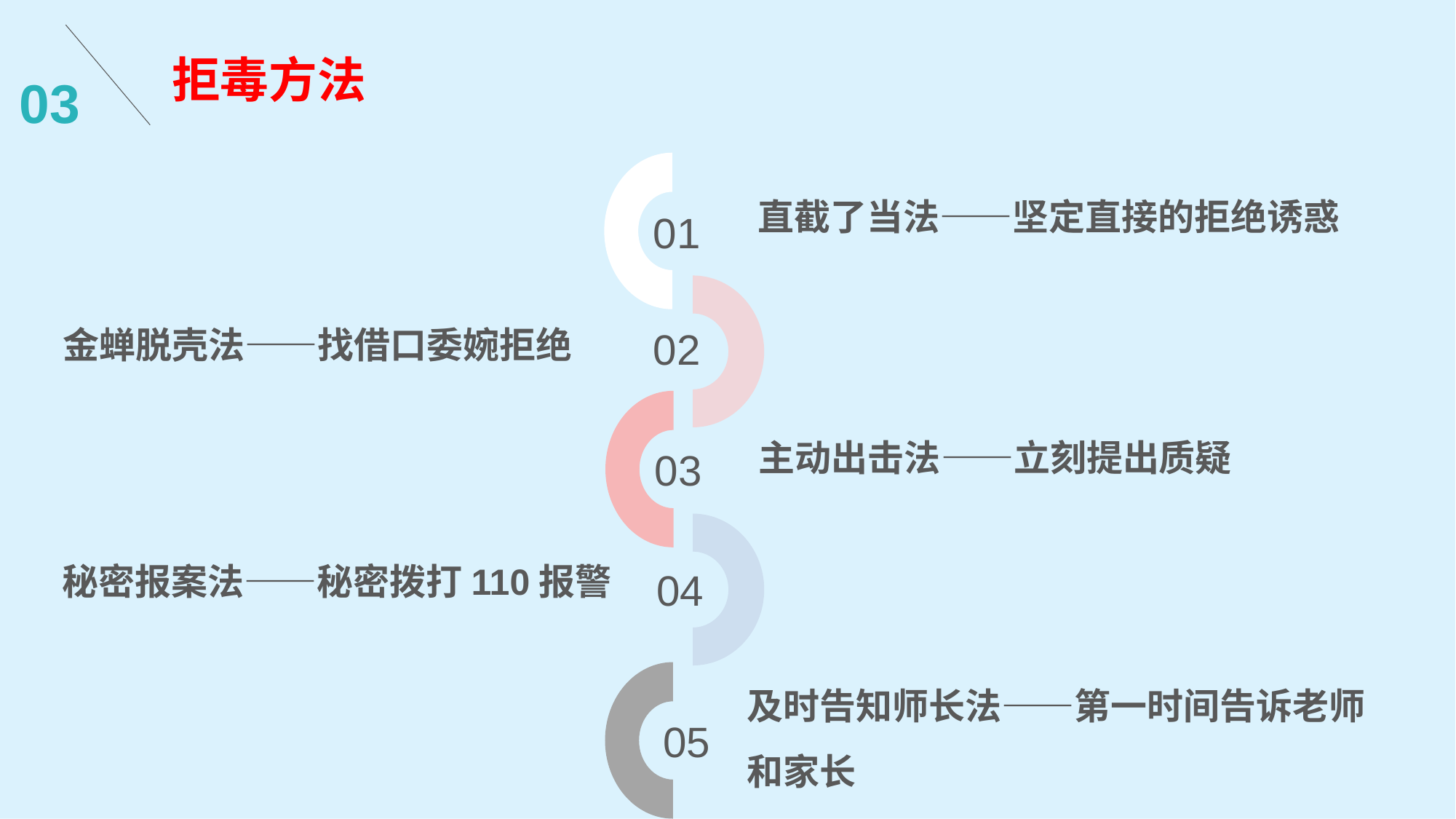

03
拒毒方法

01

02

03

04

05
直截了当法——坚定直接的拒绝诱惑
金蝉脱壳法——找借口委婉拒绝
主动出击法——立刻提出质疑
   秘密报案法——秘密拨打110报警
及时告知师长法——第一时间告诉老师和家长